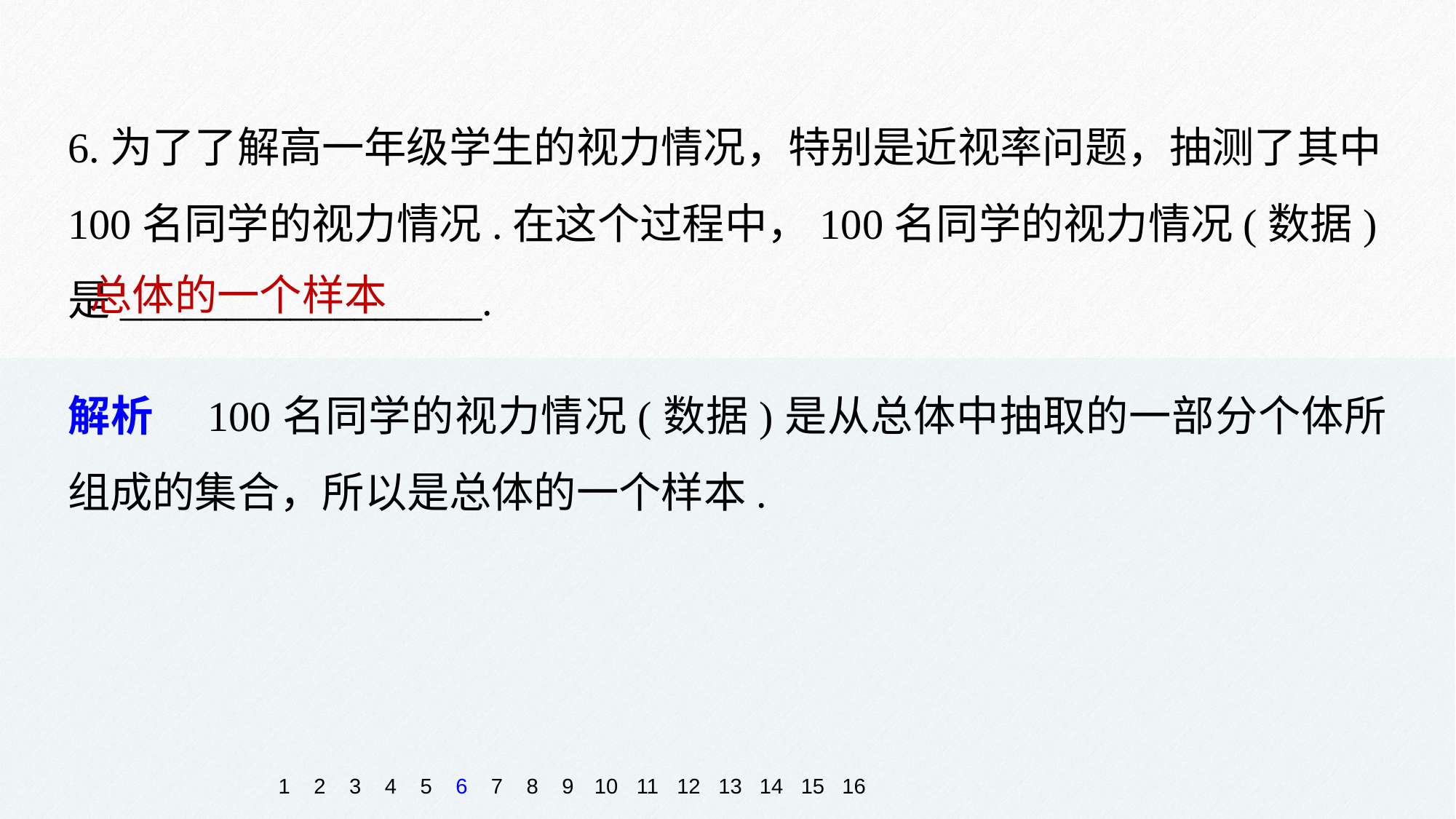

6.为了了解高一年级学生的视力情况，特别是近视率问题，抽测了其中100名同学的视力情况.在这个过程中，100名同学的视力情况(数据)是_________________.
总体的一个样本
解析　100名同学的视力情况(数据)是从总体中抽取的一部分个体所组成的集合，所以是总体的一个样本.
1
2
3
4
5
6
7
8
9
10
11
12
13
14
15
16